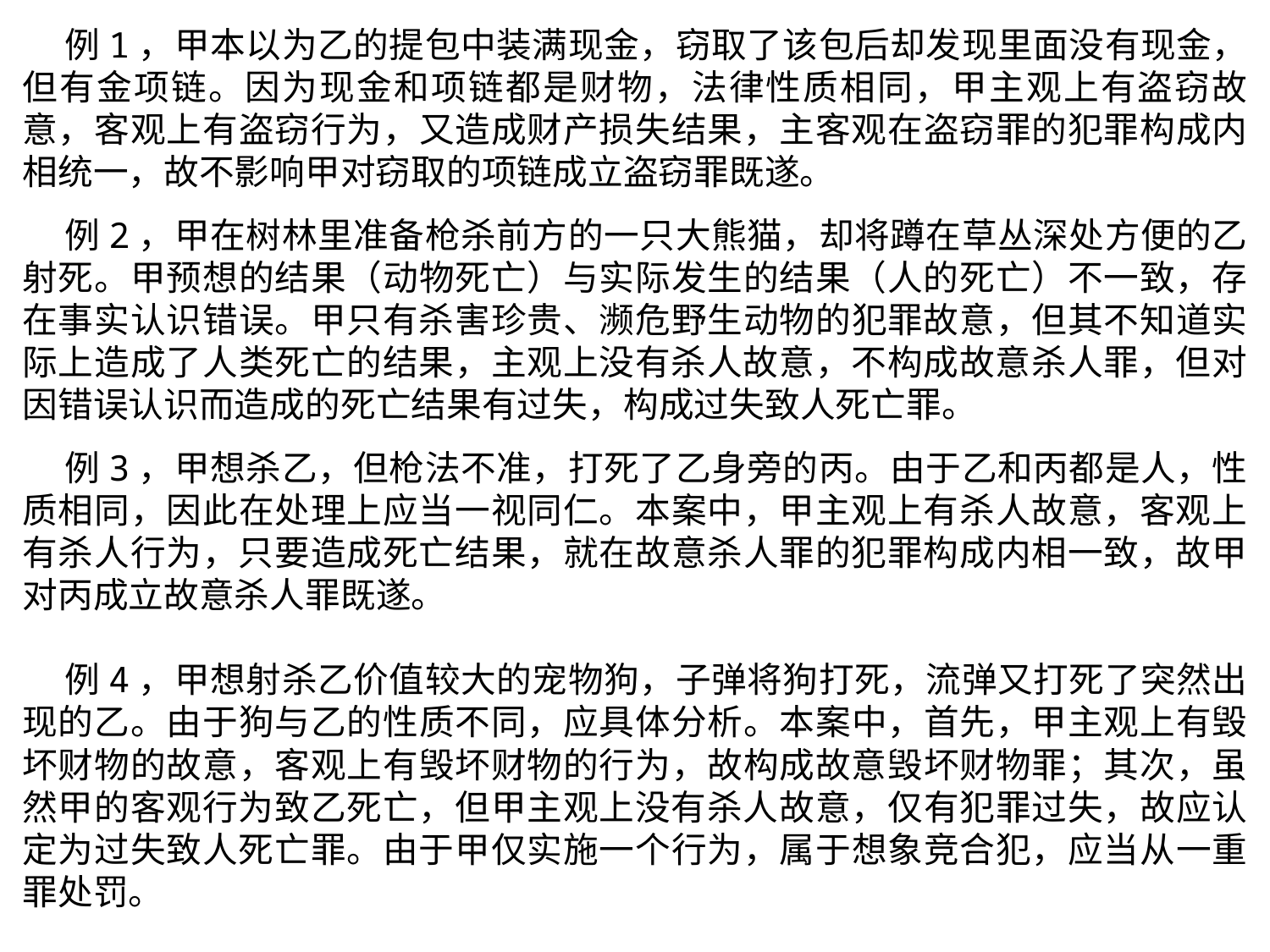

例1，甲本以为乙的提包中装满现金，窃取了该包后却发现里面没有现金，但有金项链。因为现金和项链都是财物，法律性质相同，甲主观上有盗窃故意，客观上有盗窃行为，又造成财产损失结果，主客观在盗窃罪的犯罪构成内相统一，故不影响甲对窃取的项链成立盗窃罪既遂。

    例2，甲在树林里准备枪杀前方的一只大熊猫，却将蹲在草丛深处方便的乙射死。甲预想的结果（动物死亡）与实际发生的结果（人的死亡）不一致，存在事实认识错误。甲只有杀害珍贵、濒危野生动物的犯罪故意，但其不知道实际上造成了人类死亡的结果，主观上没有杀人故意，不构成故意杀人罪，但对因错误认识而造成的死亡结果有过失，构成过失致人死亡罪。

    例3，甲想杀乙，但枪法不准，打死了乙身旁的丙。由于乙和丙都是人，性质相同，因此在处理上应当一视同仁。本案中，甲主观上有杀人故意，客观上有杀人行为，只要造成死亡结果，就在故意杀人罪的犯罪构成内相一致，故甲对丙成立故意杀人罪既遂。

    例4，甲想射杀乙价值较大的宠物狗，子弹将狗打死，流弹又打死了突然出现的乙。由于狗与乙的性质不同，应具体分析。本案中，首先，甲主观上有毁坏财物的故意，客观上有毁坏财物的行为，故构成故意毁坏财物罪；其次，虽然甲的客观行为致乙死亡，但甲主观上没有杀人故意，仅有犯罪过失，故应认定为过失致人死亡罪。由于甲仅实施一个行为，属于想象竞合犯，应当从一重罪处罚。